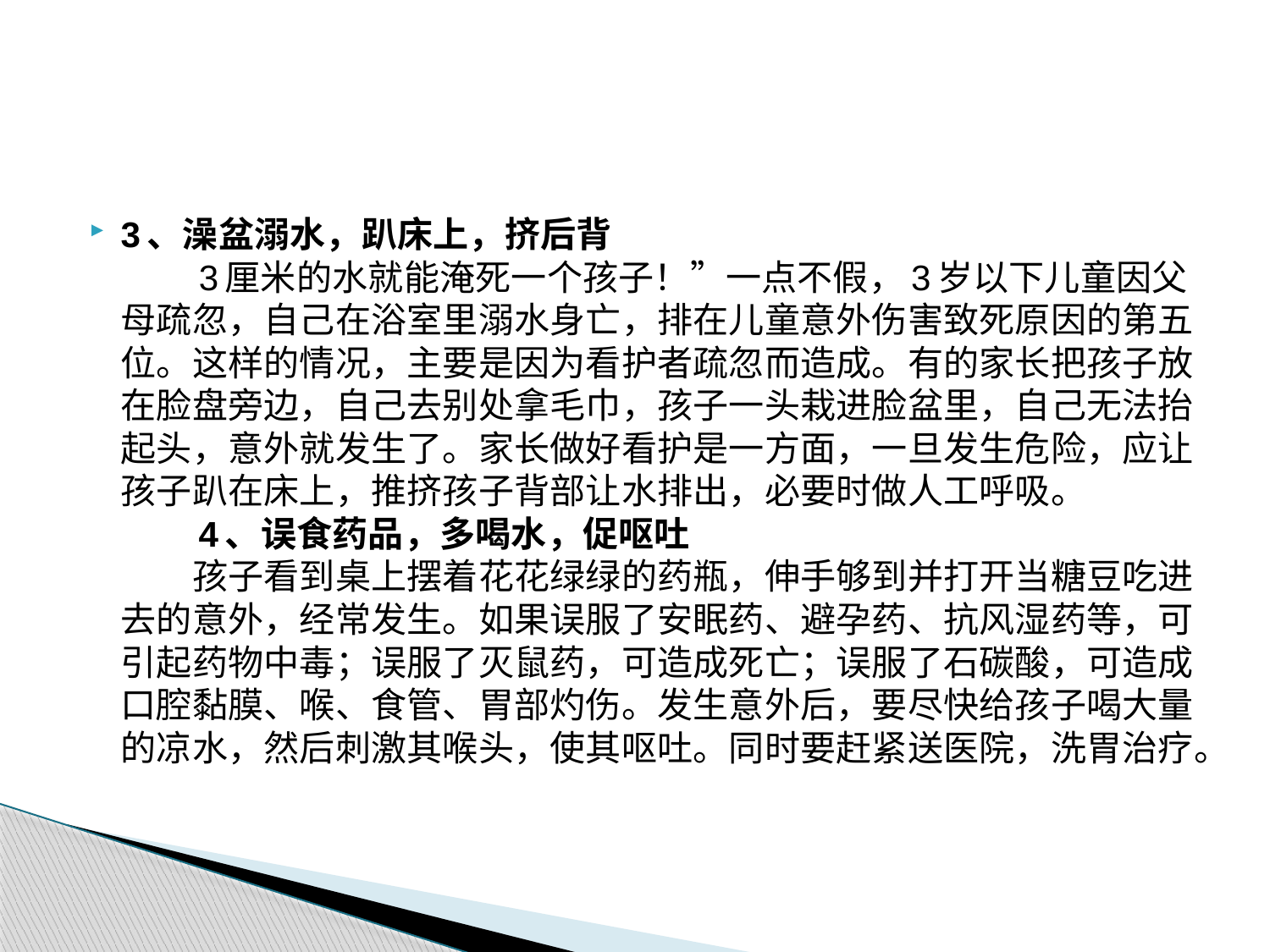

#
3、澡盆溺水，趴床上，挤后背
　　3厘米的水就能淹死一个孩子！”一点不假，3岁以下儿童因父母疏忽，自己在浴室里溺水身亡，排在儿童意外伤害致死原因的第五位。这样的情况，主要是因为看护者疏忽而造成。有的家长把孩子放在脸盘旁边，自己去别处拿毛巾，孩子一头栽进脸盆里，自己无法抬起头，意外就发生了。家长做好看护是一方面，一旦发生危险，应让孩子趴在床上，推挤孩子背部让水排出，必要时做人工呼吸。
　　4、误食药品，多喝水，促呕吐
　　孩子看到桌上摆着花花绿绿的药瓶，伸手够到并打开当糖豆吃进去的意外，经常发生。如果误服了安眠药、避孕药、抗风湿药等，可引起药物中毒；误服了灭鼠药，可造成死亡；误服了石碳酸，可造成口腔黏膜、喉、食管、胃部灼伤。发生意外后，要尽快给孩子喝大量的凉水，然后刺激其喉头，使其呕吐。同时要赶紧送医院，洗胃治疗。